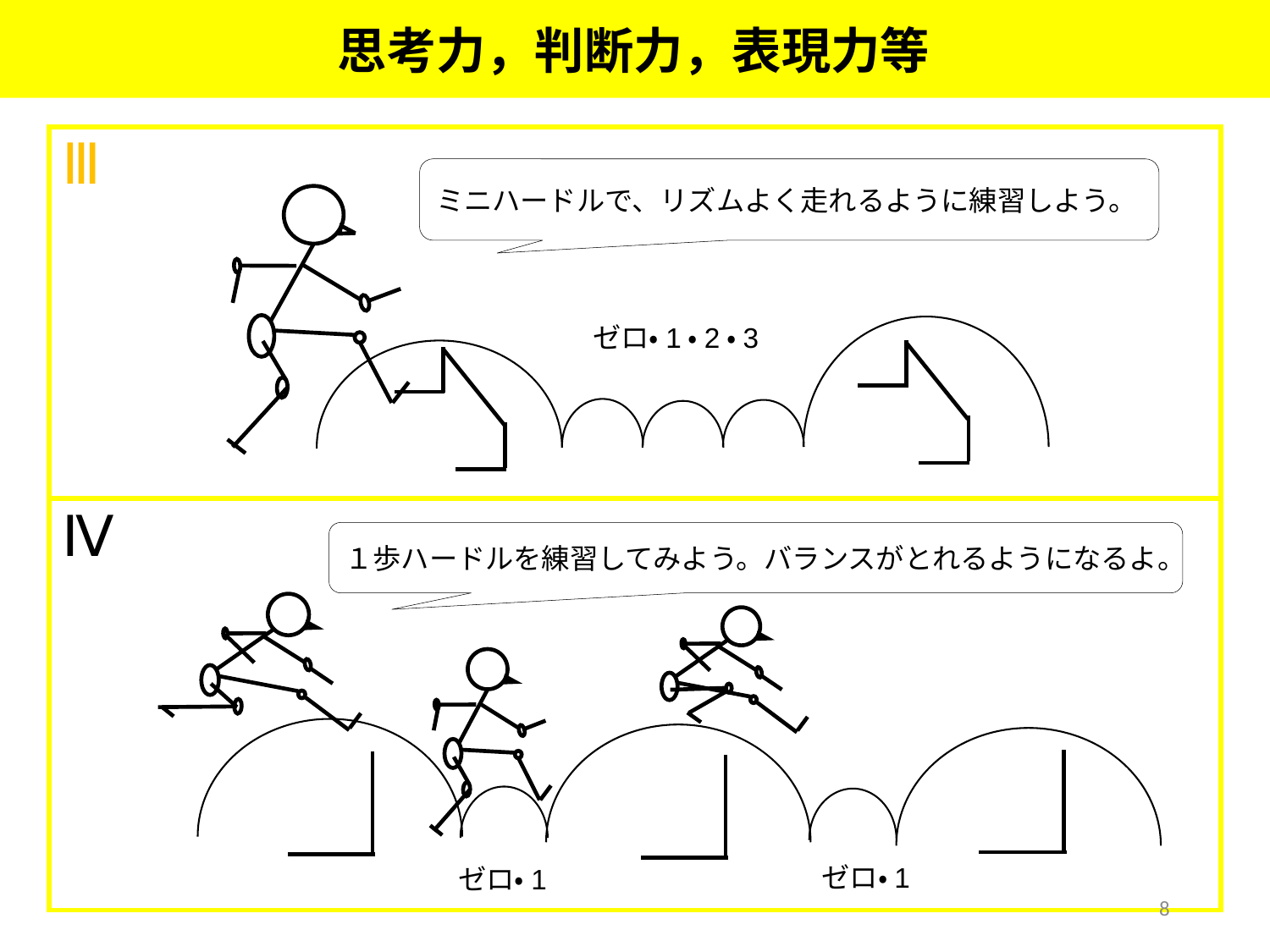

思考力，判断力，表現力等
| Ⅲ |
| --- |
| Ⅳ |
ミニハードルで、リズムよく走れるように練習しよう。

ゼロ・1・2・3

１歩ハードルを練習してみよう。バランスがとれるようになるよ。

ゼロ・1
ゼロ・1
8